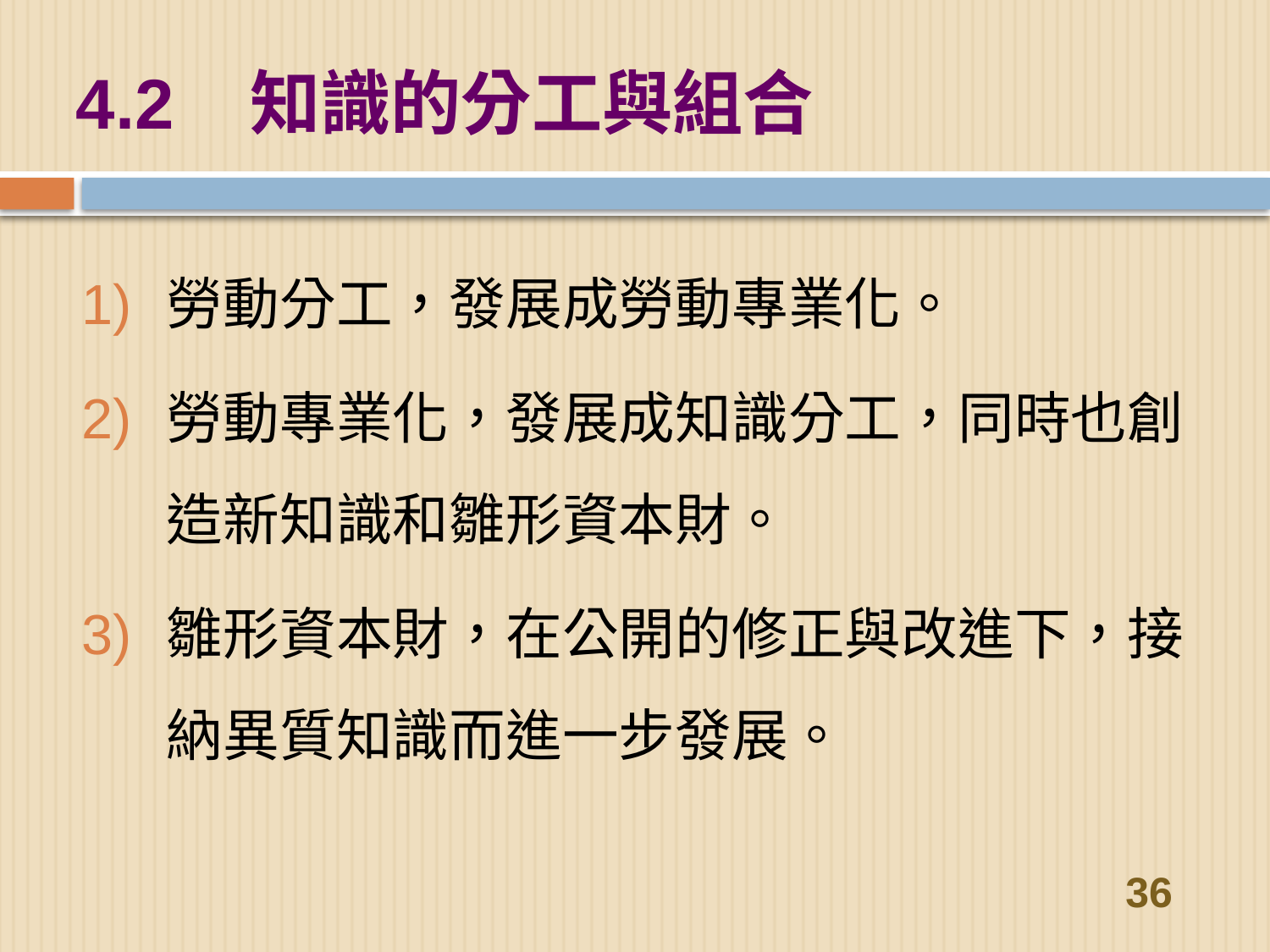

# 4.2   知識的分工與組合
勞動分工，發展成勞動專業化。
勞動專業化，發展成知識分工，同時也創造新知識和雛形資本財。
雛形資本財，在公開的修正與改進下，接納異質知識而進一步發展。
36